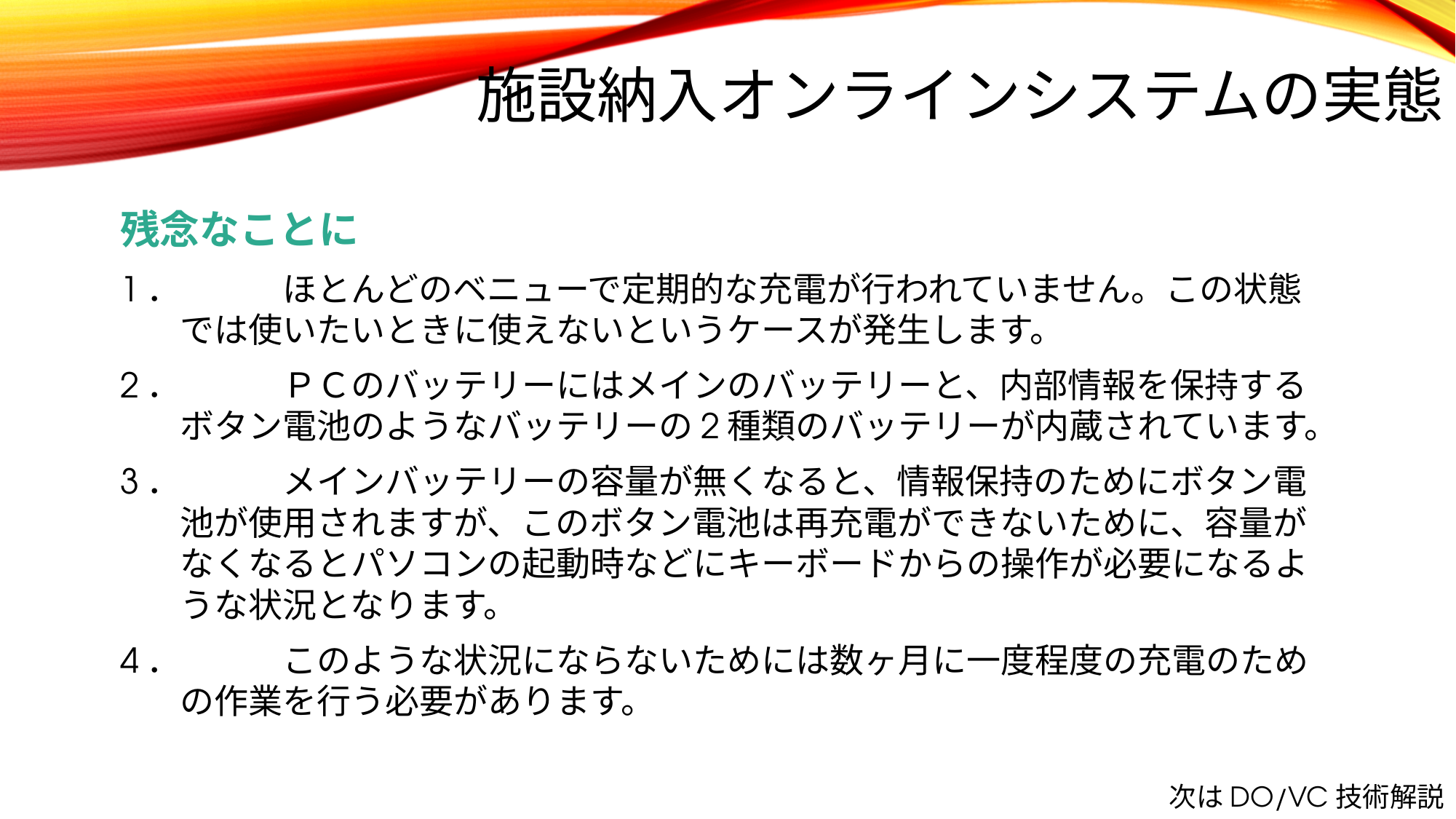

# 施設納入オンラインシステムの実態
残念なことに
1．	ほとんどのベニューで定期的な充電が行われていません。この状態では使いたいときに使えないというケースが発生します。
2．	ＰＣのバッテリーにはメインのバッテリーと、内部情報を保持するボタン電池のようなバッテリーの2種類のバッテリーが内蔵されています。
3．	メインバッテリーの容量が無くなると、情報保持のためにボタン電池が使用されますが、このボタン電池は再充電ができないために、容量がなくなるとパソコンの起動時などにキーボードからの操作が必要になるような状況となります。
4．	このような状況にならないためには数ヶ月に一度程度の充電のための作業を行う必要があります。
次はDO/VC技術解説